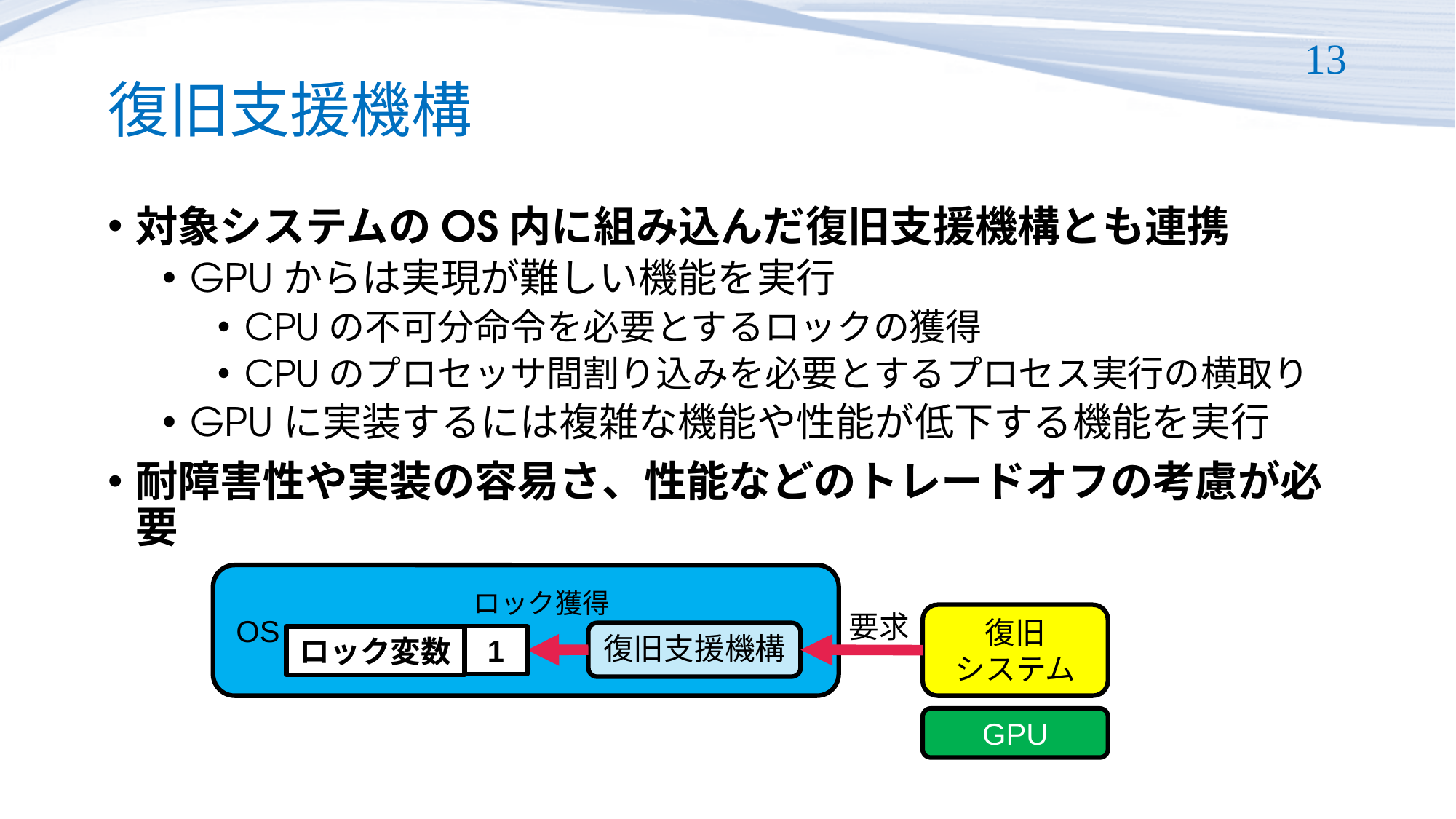

# 復旧支援機構
13
対象システムのOS内に組み込んだ復旧支援機構とも連携
GPUからは実現が難しい機能を実行
CPUの不可分命令を必要とするロックの獲得
CPUのプロセッサ間割り込みを必要とするプロセス実行の横取り
GPUに実装するには複雑な機能や性能が低下する機能を実行
耐障害性や実装の容易さ、性能などのトレードオフの考慮が必要
 OS
ロック獲得
要求
復旧
システム
復旧支援機構
0
ロック変数
1
GPU